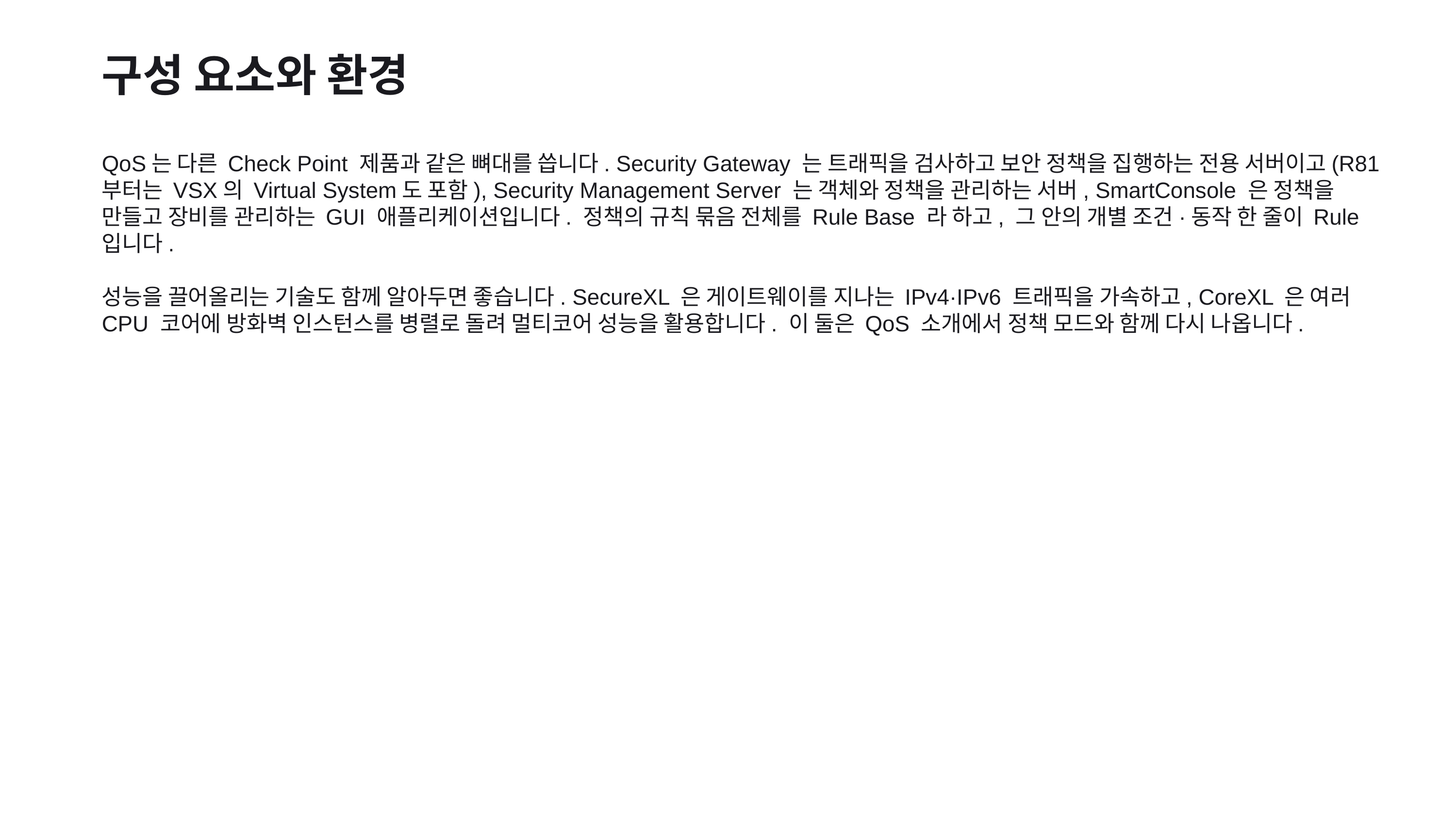

구성 요소와 환경
QoS는 다른 Check Point 제품과 같은 뼈대를 씁니다. Security Gateway 는 트래픽을 검사하고 보안 정책을 집행하는 전용 서버이고(R81부터는 VSX의 Virtual System도 포함), Security Management Server 는 객체와 정책을 관리하는 서버, SmartConsole 은 정책을 만들고 장비를 관리하는 GUI 애플리케이션입니다. 정책의 규칙 묶음 전체를 Rule Base 라 하고, 그 안의 개별 조건·동작 한 줄이 Rule 입니다.

성능을 끌어올리는 기술도 함께 알아두면 좋습니다. SecureXL 은 게이트웨이를 지나는 IPv4·IPv6 트래픽을 가속하고, CoreXL 은 여러 CPU 코어에 방화벽 인스턴스를 병렬로 돌려 멀티코어 성능을 활용합니다. 이 둘은 QoS 소개에서 정책 모드와 함께 다시 나옵니다.